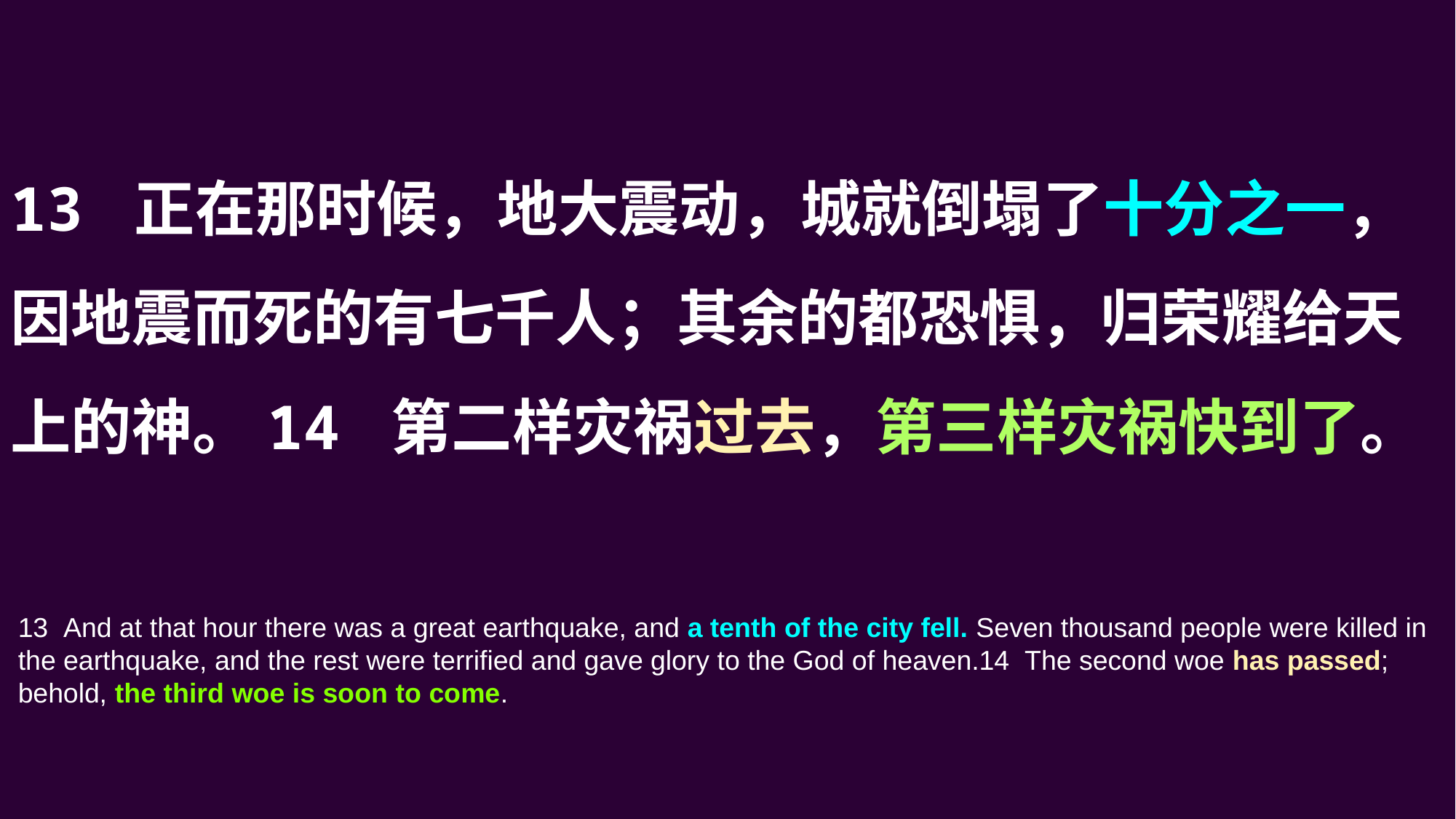

13 正在那时候，地大震动，城就倒塌了十分之一，因地震而死的有七千人；其余的都恐惧，归荣耀给天上的神。14 第二样灾祸过去，第三样灾祸快到了。

13  And at that hour there was a great earthquake, and a tenth of the city fell. Seven thousand people were killed in the earthquake, and the rest were terrified and gave glory to the God of heaven.14  The second woe has passed; behold, the third woe is soon to come.